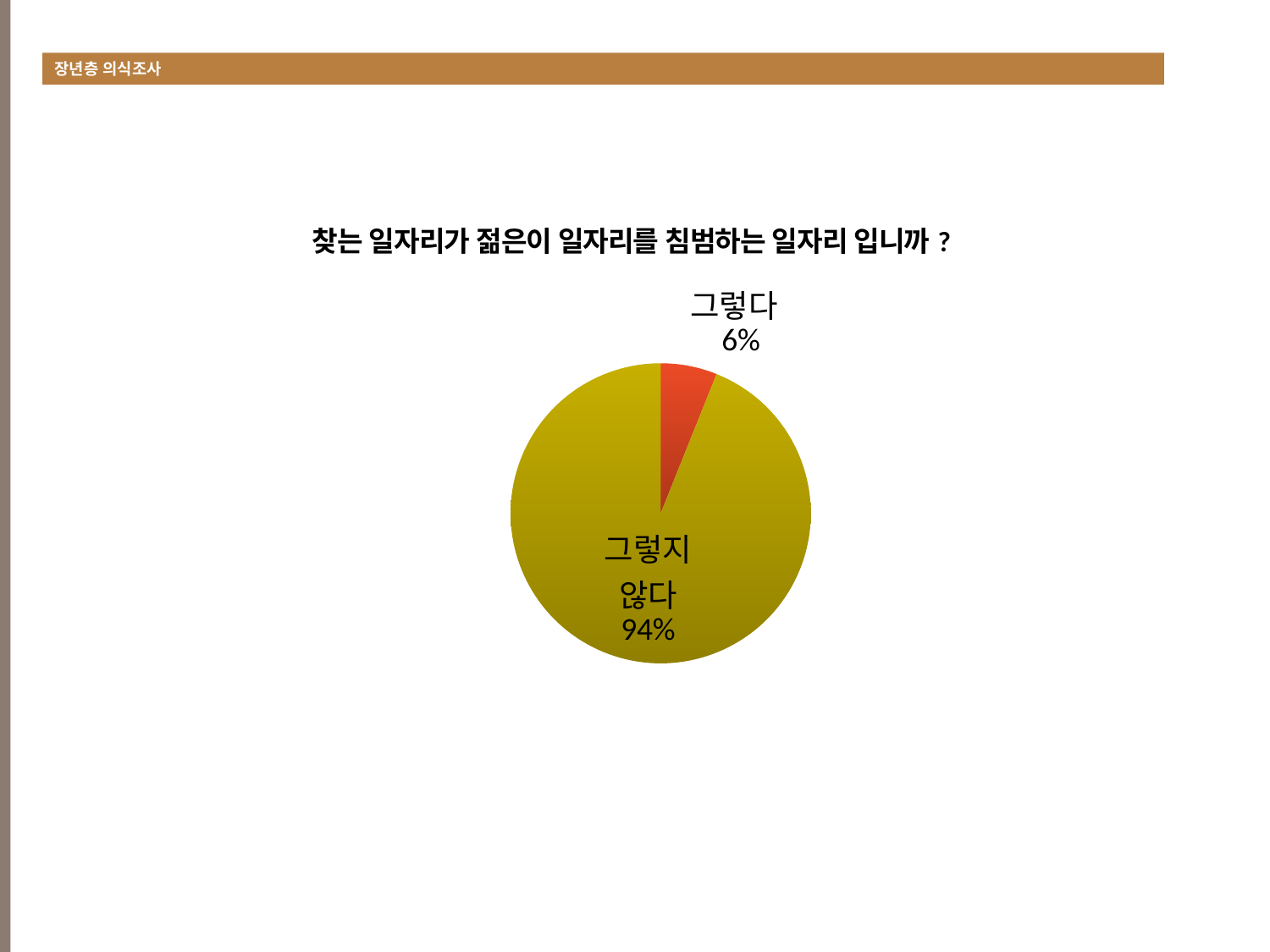

장년층 의식조사

#

### Chart:

| Category | 찾는 일자리가 젊은이 일자리를 침범하는 일자리 입니까?  |
|---|---|
| 그렇다   | 43.0 |
| 그렇지 않다 | 665.0 |